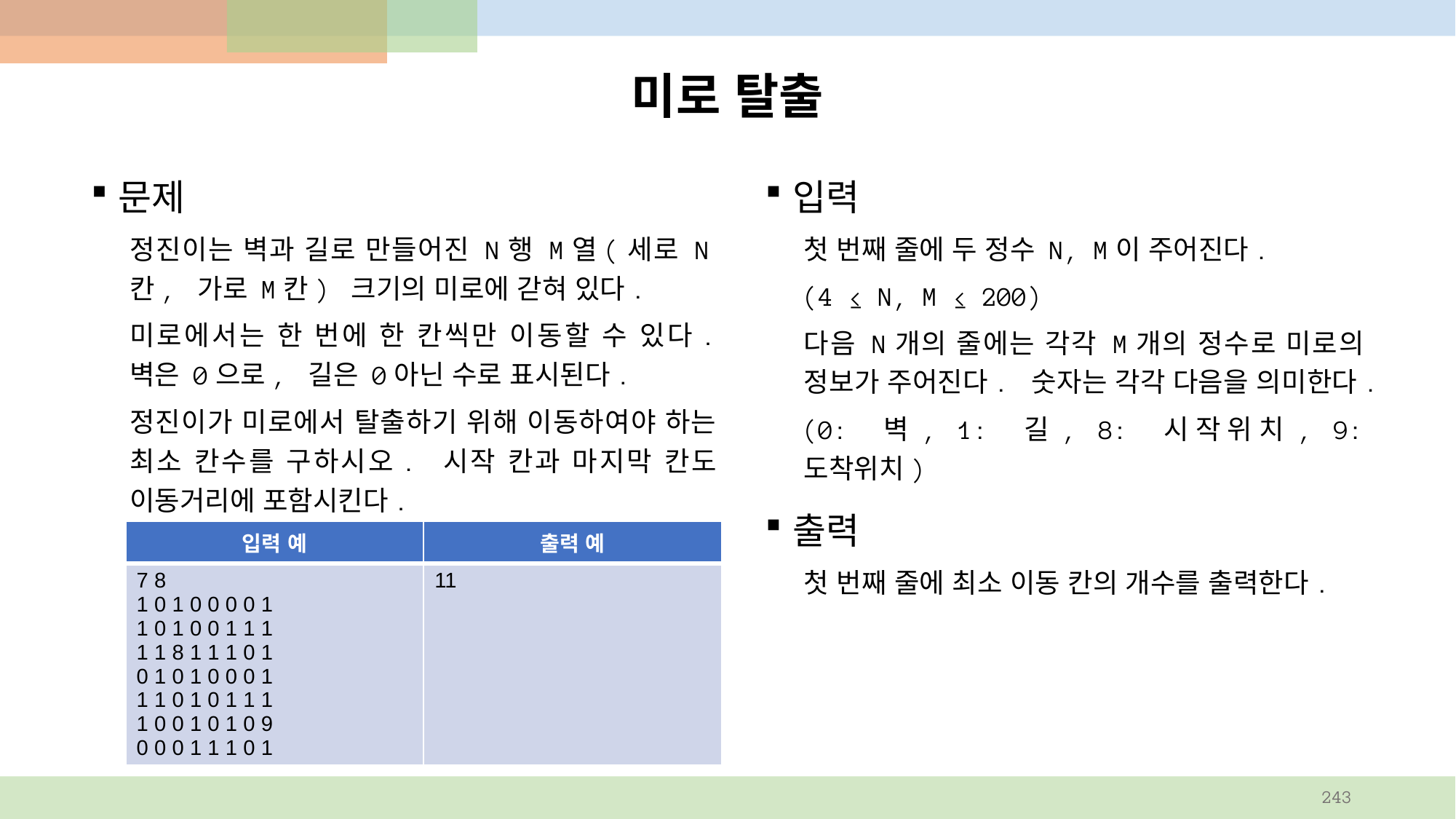

# 미로 탈출
입력
첫 번째 줄에 두 정수 N, M이 주어진다.
(4 ≤ N, M ≤ 200)
다음 N개의 줄에는 각각 M개의 정수로 미로의 정보가 주어진다. 숫자는 각각 다음을 의미한다.
(0: 벽, 1: 길, 8: 시작위치, 9: 도착위치)
출력
첫 번째 줄에 최소 이동 칸의 개수를 출력한다.
문제
정진이는 벽과 길로 만들어진 N행 M열(세로 N칸, 가로 M칸) 크기의 미로에 갇혀 있다.
미로에서는 한 번에 한 칸씩만 이동할 수 있다. 벽은 0으로, 길은 0아닌 수로 표시된다.
정진이가 미로에서 탈출하기 위해 이동하여야 하는 최소 칸수를 구하시오. 시작 칸과 마지막 칸도 이동거리에 포함시킨다.

| 입력 예 | 출력 예 |
| --- | --- |
| 7 8 1 0 1 0 0 0 0 1 1 0 1 0 0 1 1 1 1 1 8 1 1 1 0 1 0 1 0 1 0 0 0 1 1 1 0 1 0 1 1 1 1 0 0 1 0 1 0 9 0 0 0 1 1 1 0 1 | 11 |
243